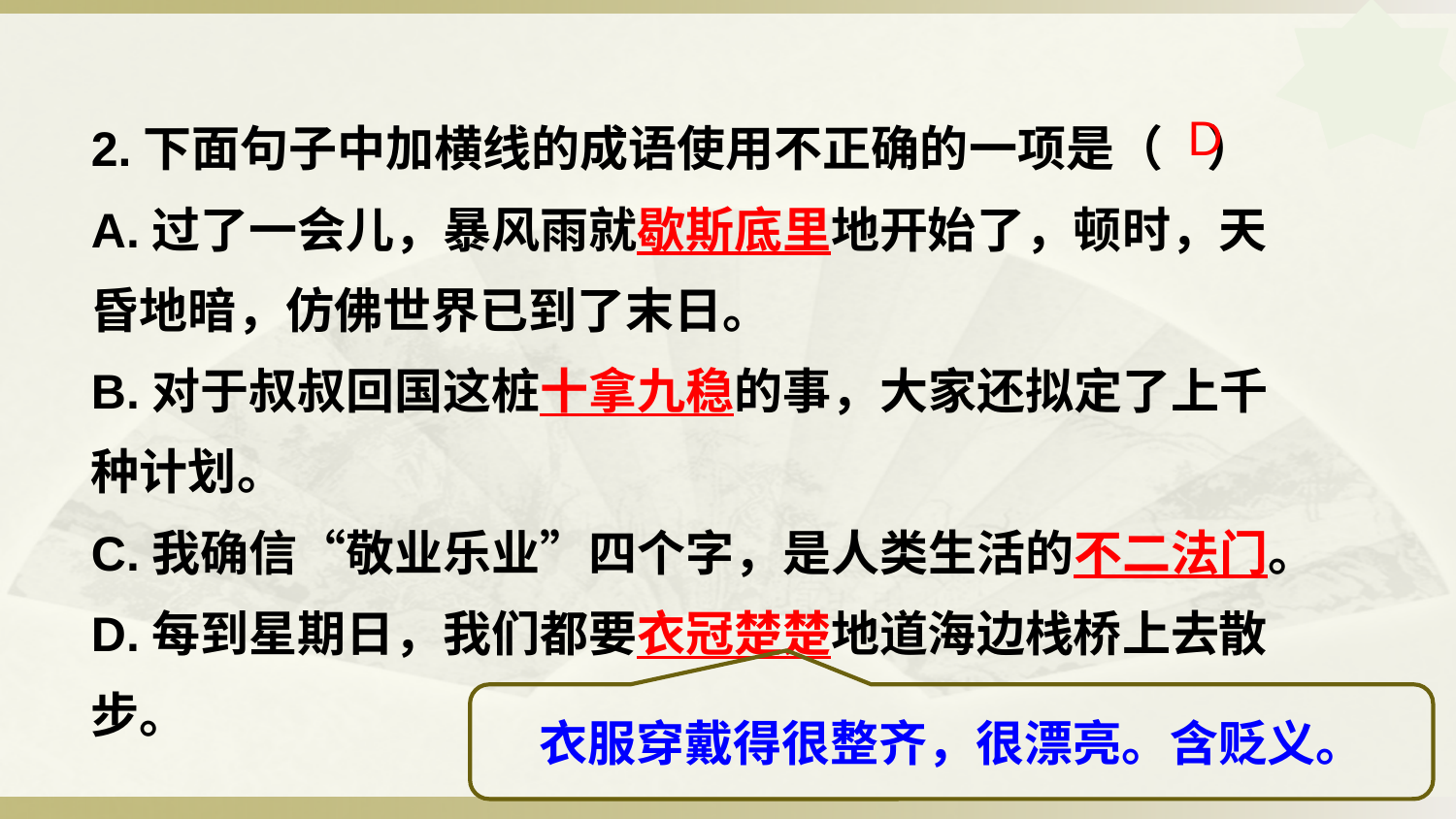

2.下面句子中加横线的成语使用不正确的一项是（    ）
A.过了一会儿，暴风雨就歇斯底里地开始了，顿时，天昏地暗，仿佛世界已到了末日。
B.对于叔叔回国这桩十拿九稳的事，大家还拟定了上千种计划。
C.我确信“敬业乐业”四个字，是人类生活的不二法门。
D.每到星期日，我们都要衣冠楚楚地道海边栈桥上去散步。
D
衣服穿戴得很整齐，很漂亮。含贬义。